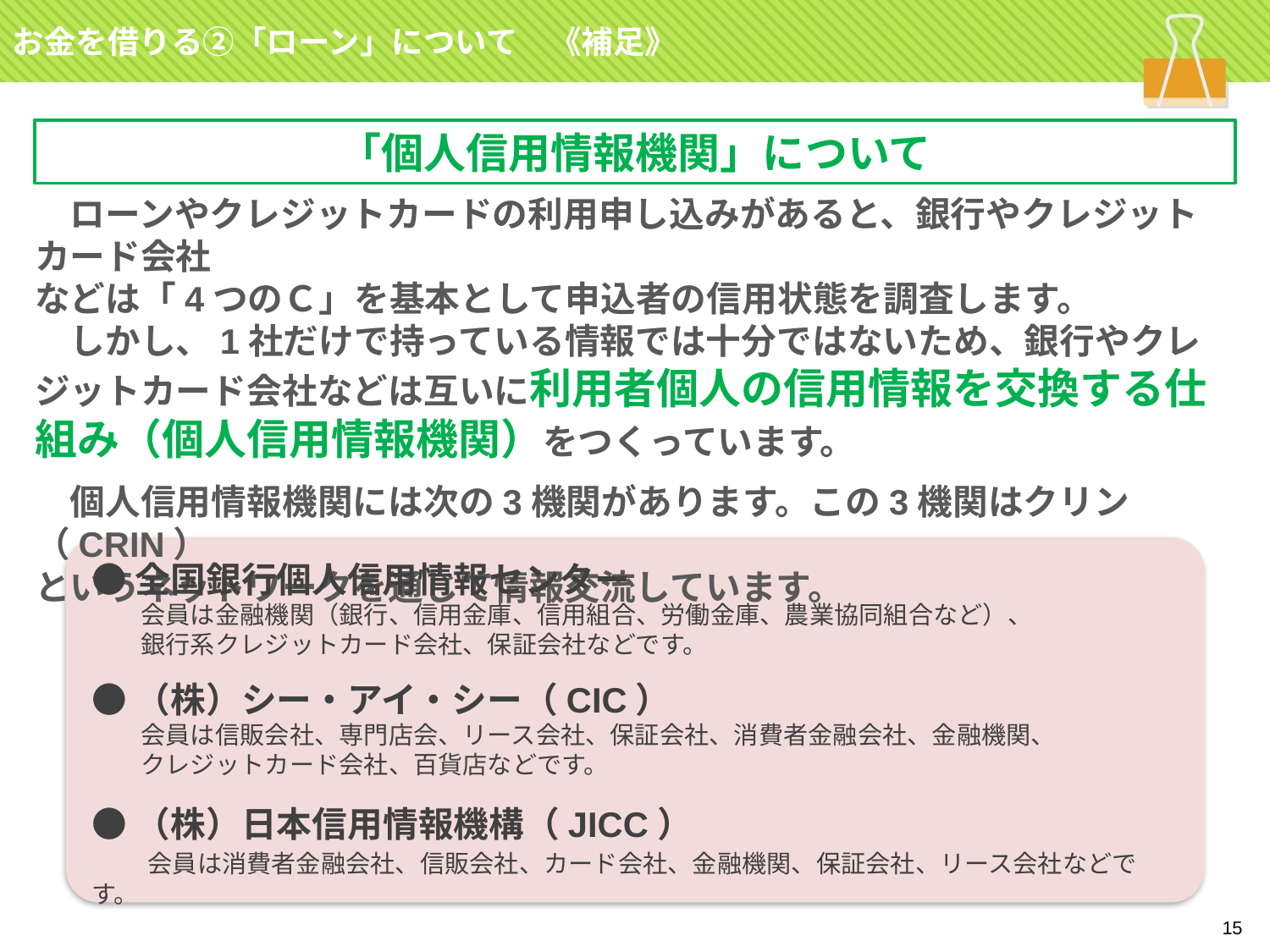

お金を借りる②「ローン」について　《補足》
「個人信用情報機関」について
　ローンやクレジットカードの利用申し込みがあると、銀行やクレジットカード会社
などは「4つのＣ」を基本として申込者の信用状態を調査します。
　しかし、1社だけで持っている情報では十分ではないため、銀行やクレジットカード会社などは互いに利用者個人の信用情報を交換する仕組み（個人信用情報機関）をつくっています。

　個人信用情報機関には次の3機関があります。この3機関はクリン（CRIN）
というネットワークを通じて情報交流しています。

●全国銀行個人信用情報センター
　　会員は金融機関（銀行、信用金庫、信用組合、労働金庫、農業協同組合など）、
　　銀行系クレジットカード会社、保証会社などです。
●（株）シー・アイ・シー（CIC）
　　会員は信販会社、専門店会、リース会社、保証会社、消費者金融会社、金融機関、
　　クレジットカード会社、百貨店などです。
●（株）日本信用情報機構（JICC）
　　会員は消費者金融会社、信販会社、カード会社、金融機関、保証会社、リース会社などです。
15